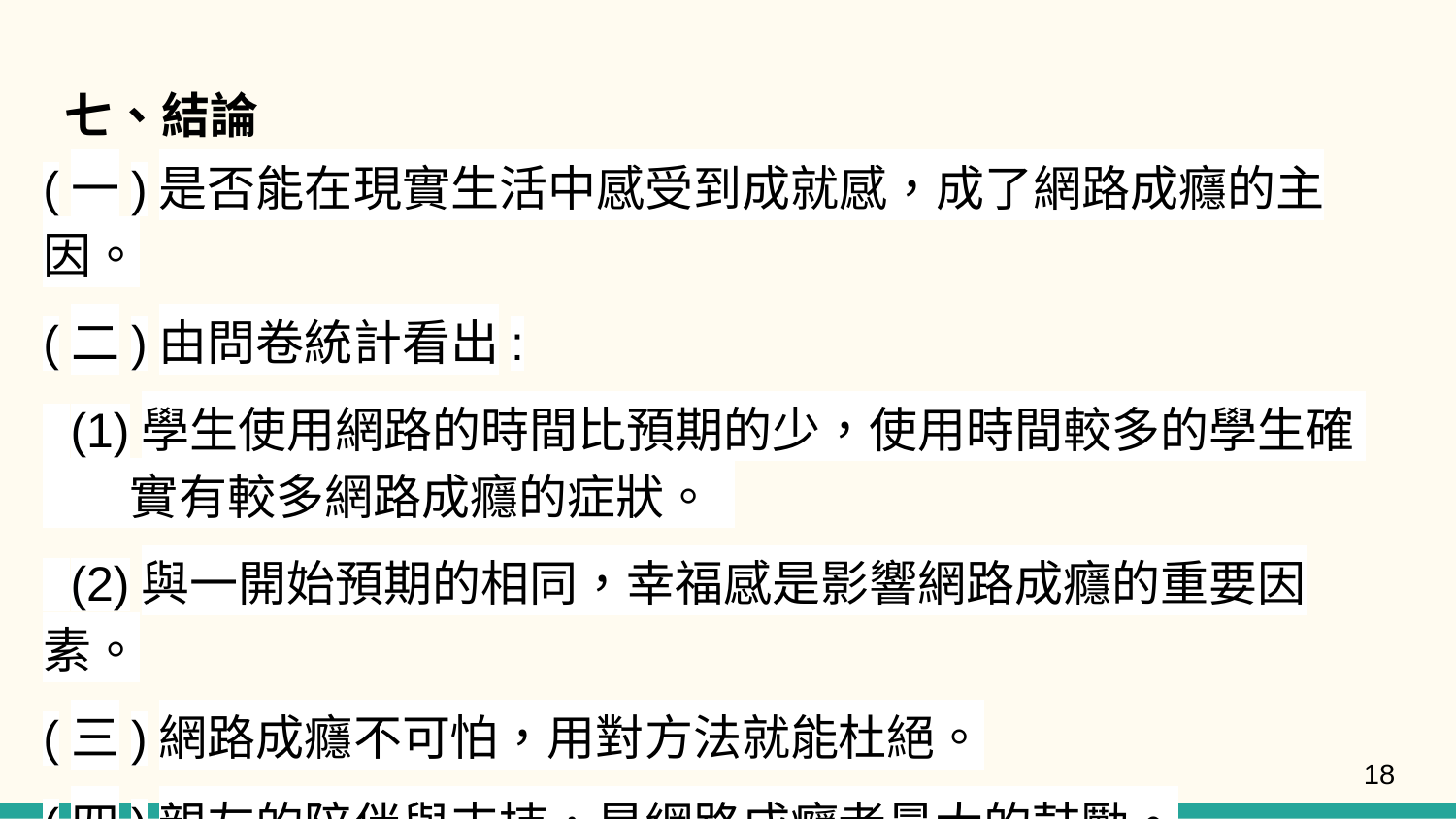

# 七、結論
(一)是否能在現實生活中感受到成就感，成了網路成癮的主因。
(二)由問卷統計看出:
  (1)學生使用網路的時間比預期的少，使用時間較多的學生確          實有較多網路成癮的症狀。
  (2)與一開始預期的相同，幸福感是影響網路成癮的重要因素。
(三)網路成癮不可怕，用對方法就能杜絕。
(四)親友的陪伴與支持，是網路成癮者最大的鼓勵。
(五)適當上網，網路將成為21世紀對人類最具幫助的發明。

18